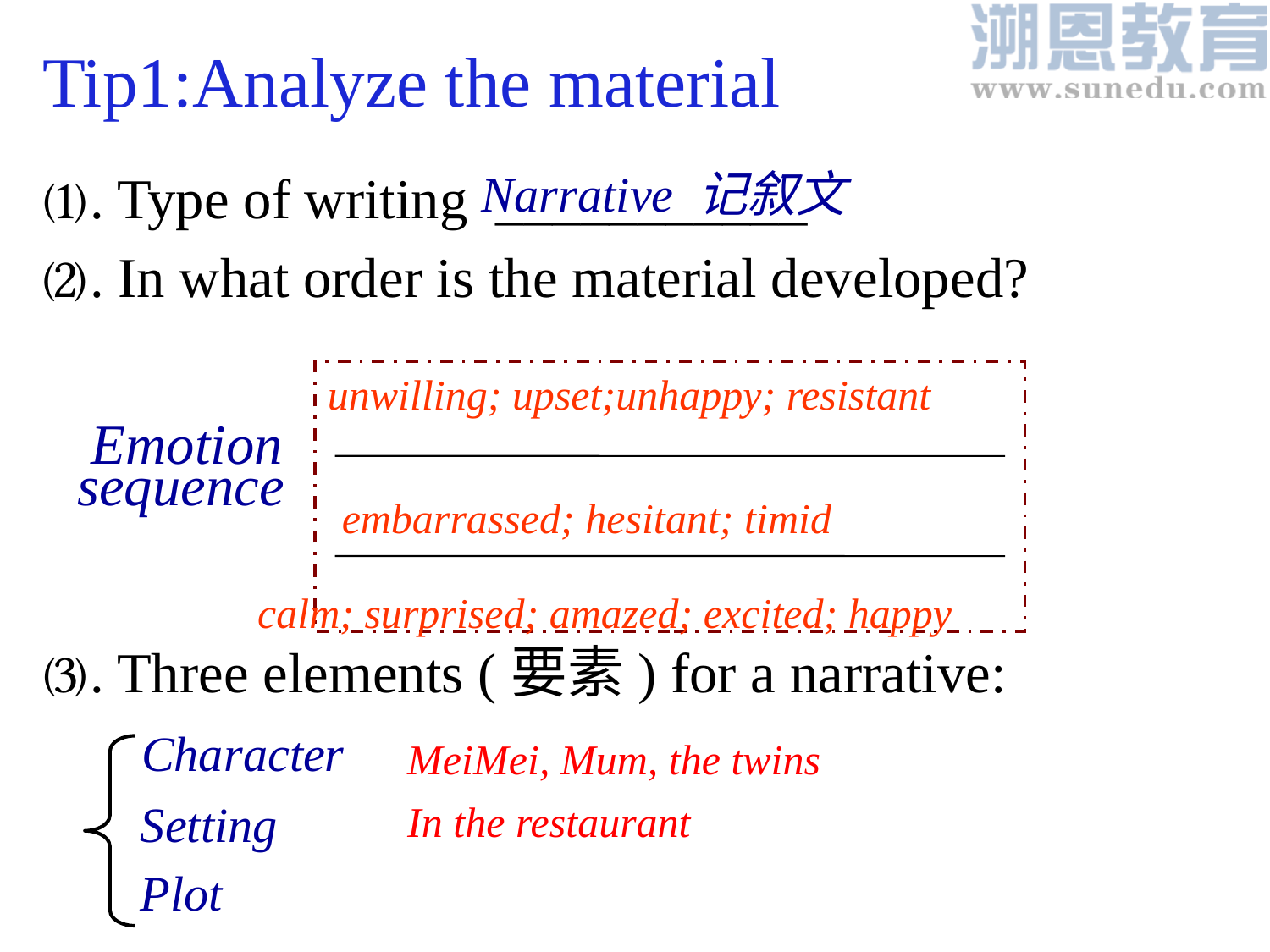

Tip1:Analyze the material
⑴. Type of writing  ___________
⑵. In what order is the material developed?

⑶. Three elements (要素) for a narrative:
       Character
        Setting
        Plot
Narrative 记叙文
unwilling; upset;unhappy; resistant
 Emotion
sequence

embarrassed; hesitant; timid

calm; surprised; amazed; excited; happy
MeiMei, Mum, the twins

In the restaurant